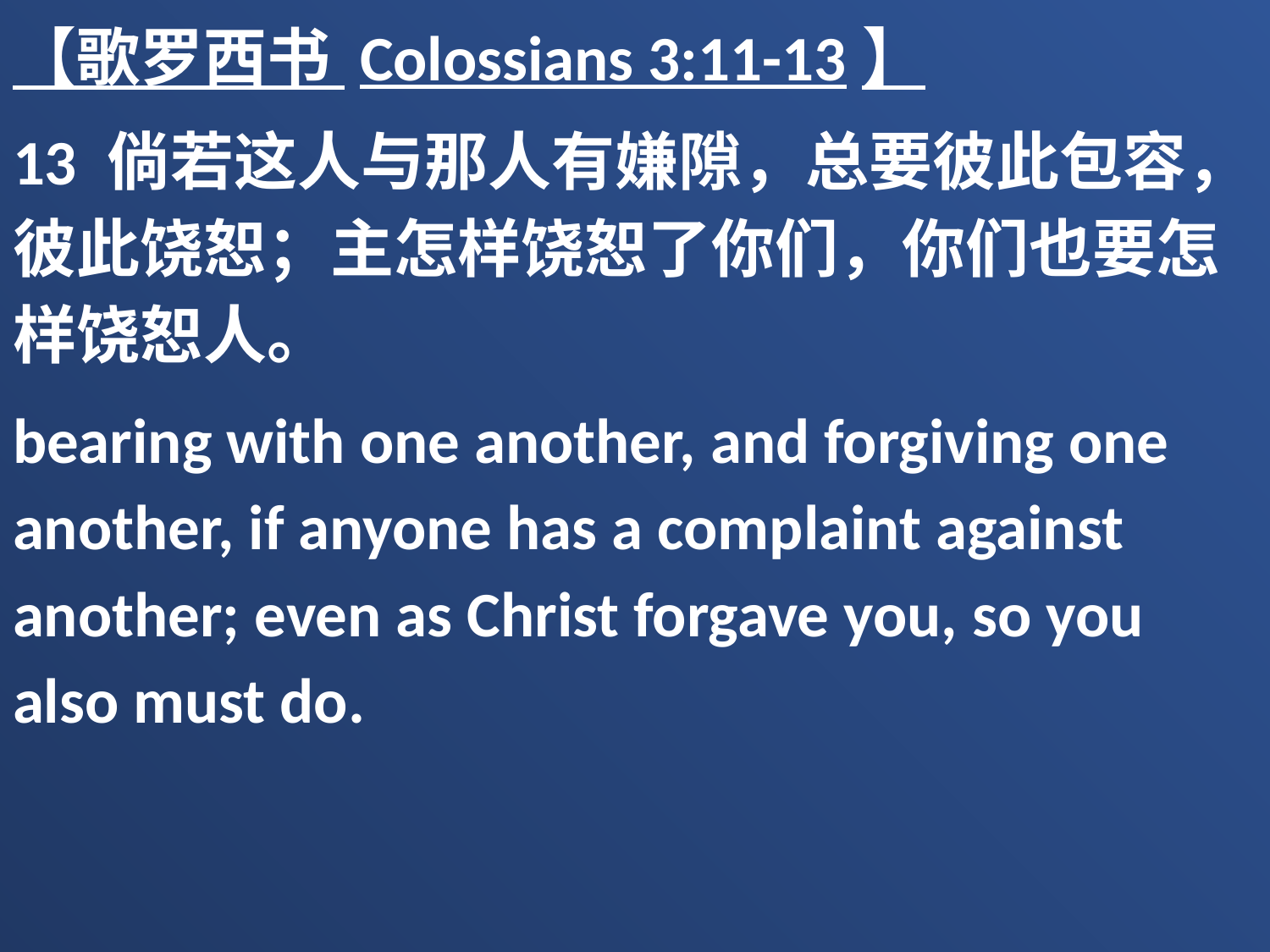

【歌罗西书 Colossians 3:11-13】
13 倘若这人与那人有嫌隙，总要彼此包容，彼此饶恕；主怎样饶恕了你们，你们也要怎样饶恕人。
bearing with one another, and forgiving one another, if anyone has a complaint against another; even as Christ forgave you, so you also must do.